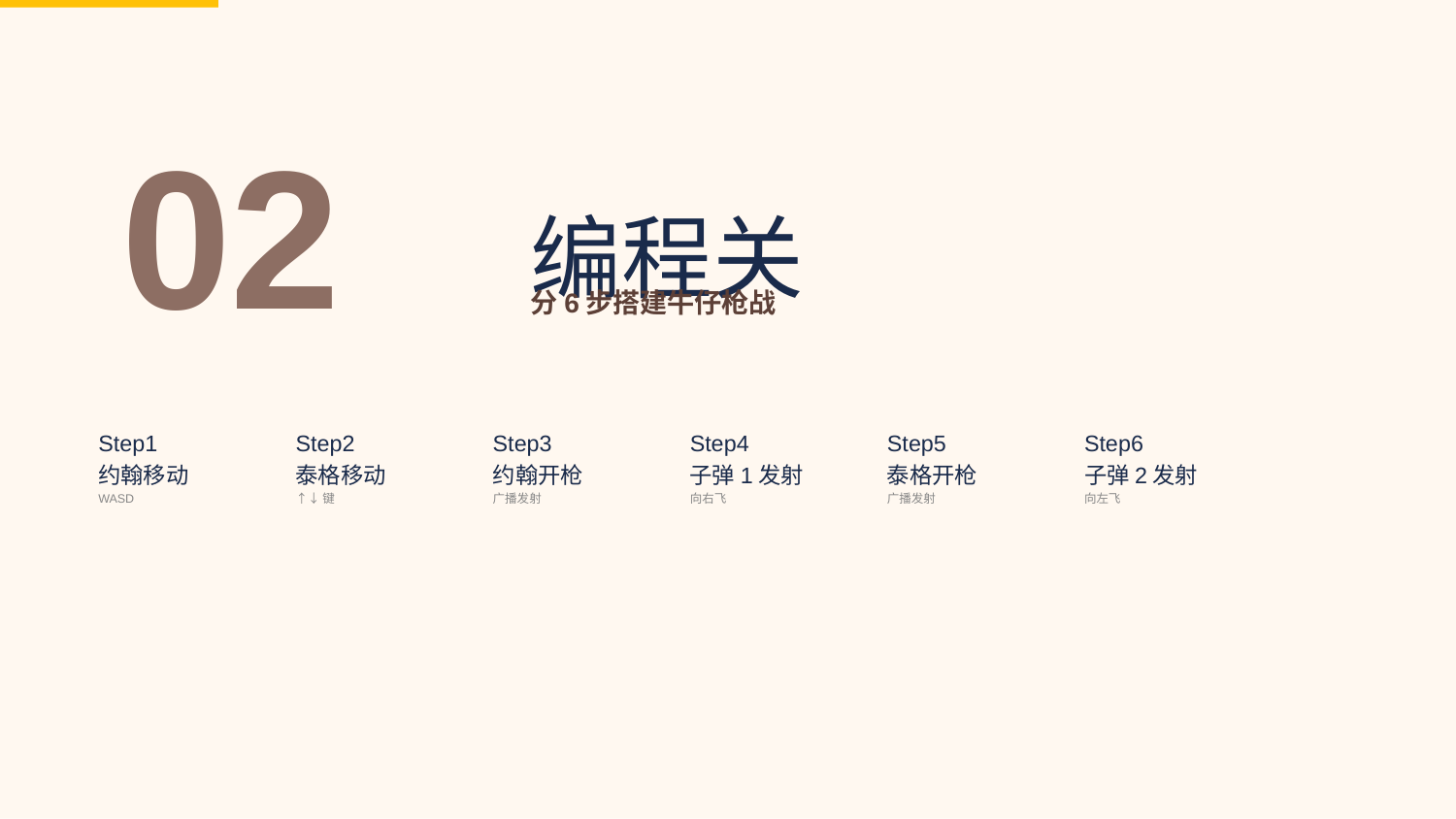

02
编程关
分6步搭建牛仔枪战
Step1
约翰移动
WASD
Step2
泰格移动
↑↓键
Step3
约翰开枪
广播发射
Step4
子弹1发射
向右飞
Step5
泰格开枪
广播发射
Step6
子弹2发射
向左飞